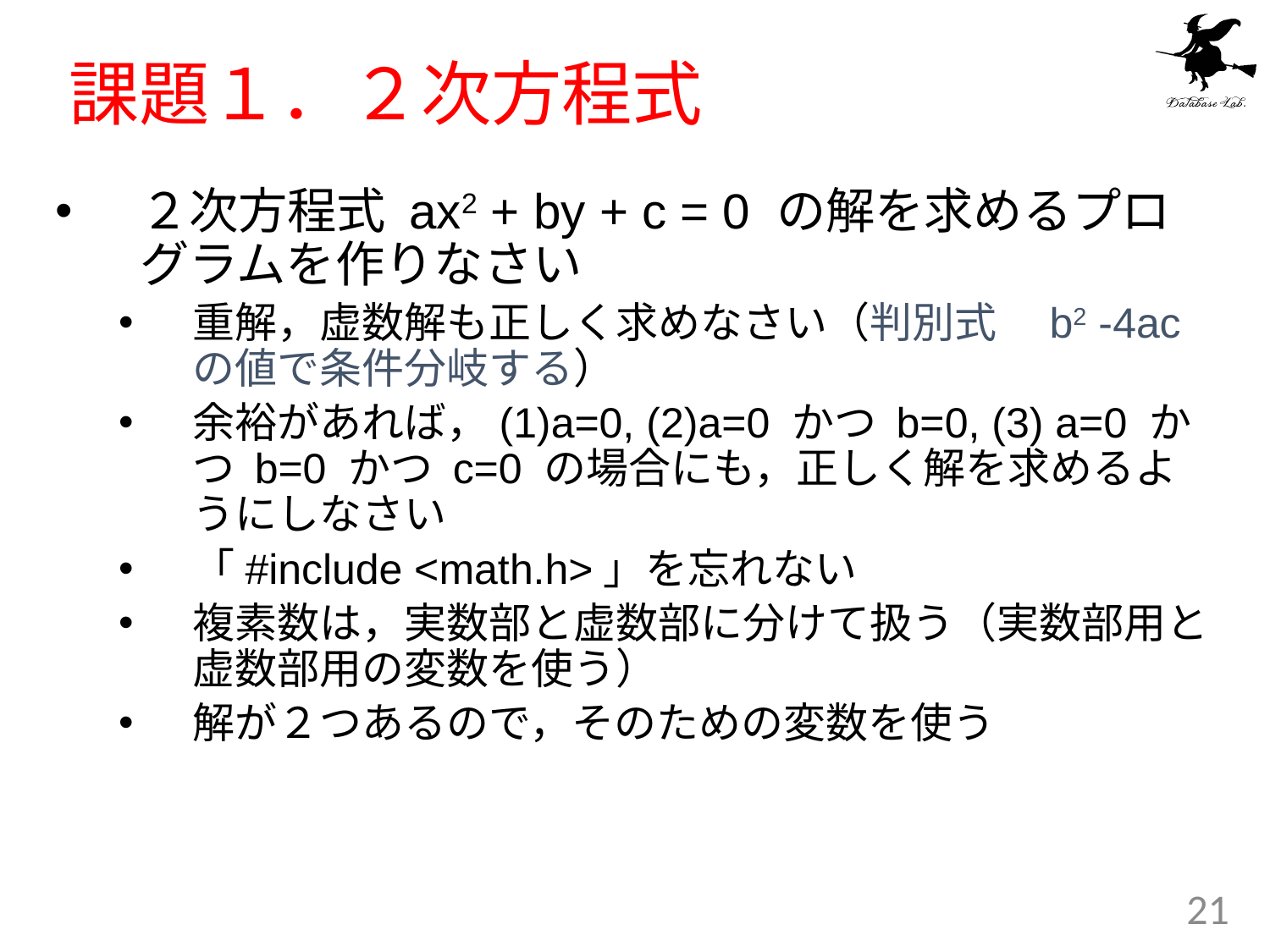

# 課題１．２次方程式
２次方程式 ax2 + by + c = 0 の解を求めるプログラムを作りなさい
重解，虚数解も正しく求めなさい（判別式　b2 -4ac の値で条件分岐する）
余裕があれば，(1)a=0, (2)a=0 かつ b=0, (3) a=0 かつ b=0 かつ c=0 の場合にも，正しく解を求めるようにしなさい
「#include <math.h>」を忘れない
複素数は，実数部と虚数部に分けて扱う（実数部用と虚数部用の変数を使う）
解が２つあるので，そのための変数を使う
21